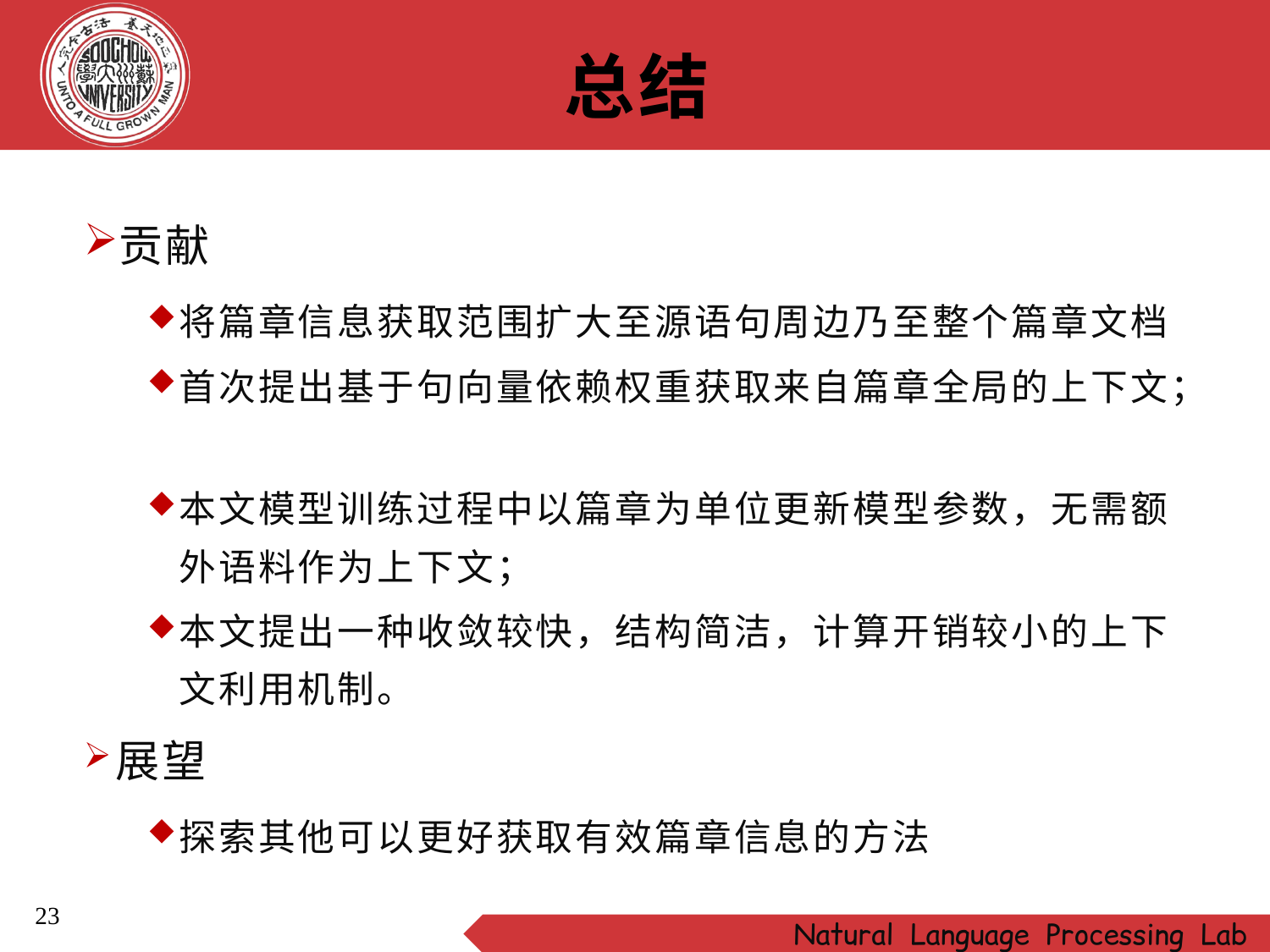

# 总结
贡献
将篇章信息获取范围扩大至源语句周边乃至整个篇章文档
首次提出基于句向量依赖权重获取来自篇章全局的上下文；
本文模型训练过程中以篇章为单位更新模型参数，无需额外语料作为上下文；
本文提出一种收敛较快，结构简洁，计算开销较小的上下文利用机制。
展望
探索其他可以更好获取有效篇章信息的方法
23